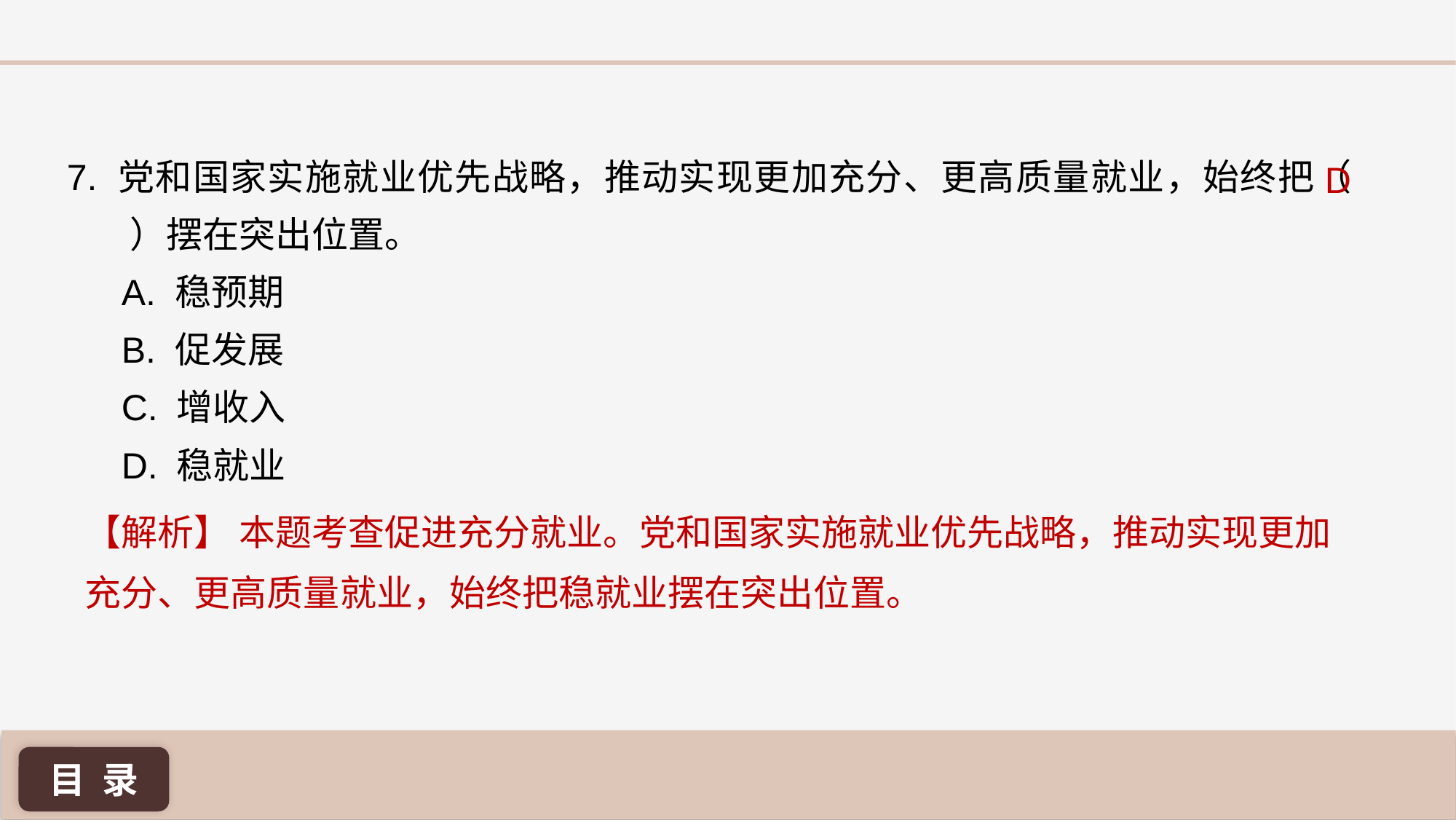

D
7. 党和国家实施就业优先战略，推动实现更加充分、更高质量就业，始终把（      ）摆在突出位置。
A. 稳预期
B. 促发展
C. 增收入
D. 稳就业
【解析】 本题考查促进充分就业。党和国家实施就业优先战略，推动实现更加充分、更高质量就业，始终把稳就业摆在突出位置。